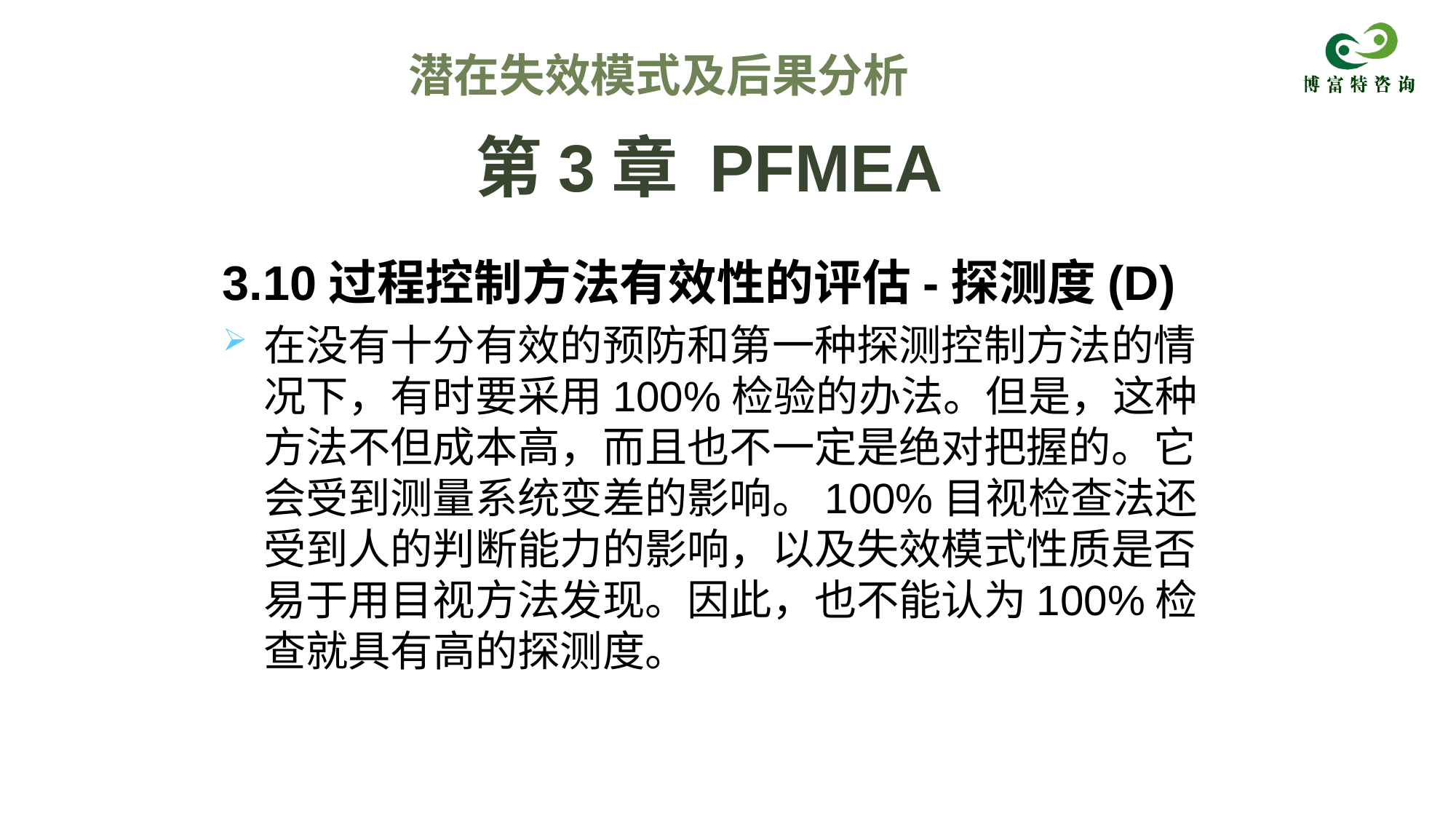

潜在失效模式及后果分析
# 第3章 PFMEA
3.10过程控制方法有效性的评估-探测度(D)
在没有十分有效的预防和第一种探测控制方法的情况下，有时要采用100%检验的办法。但是，这种方法不但成本高，而且也不一定是绝对把握的。它会受到测量系统变差的影响。100%目视检查法还受到人的判断能力的影响，以及失效模式性质是否易于用目视方法发现。因此，也不能认为100%检查就具有高的探测度。
66